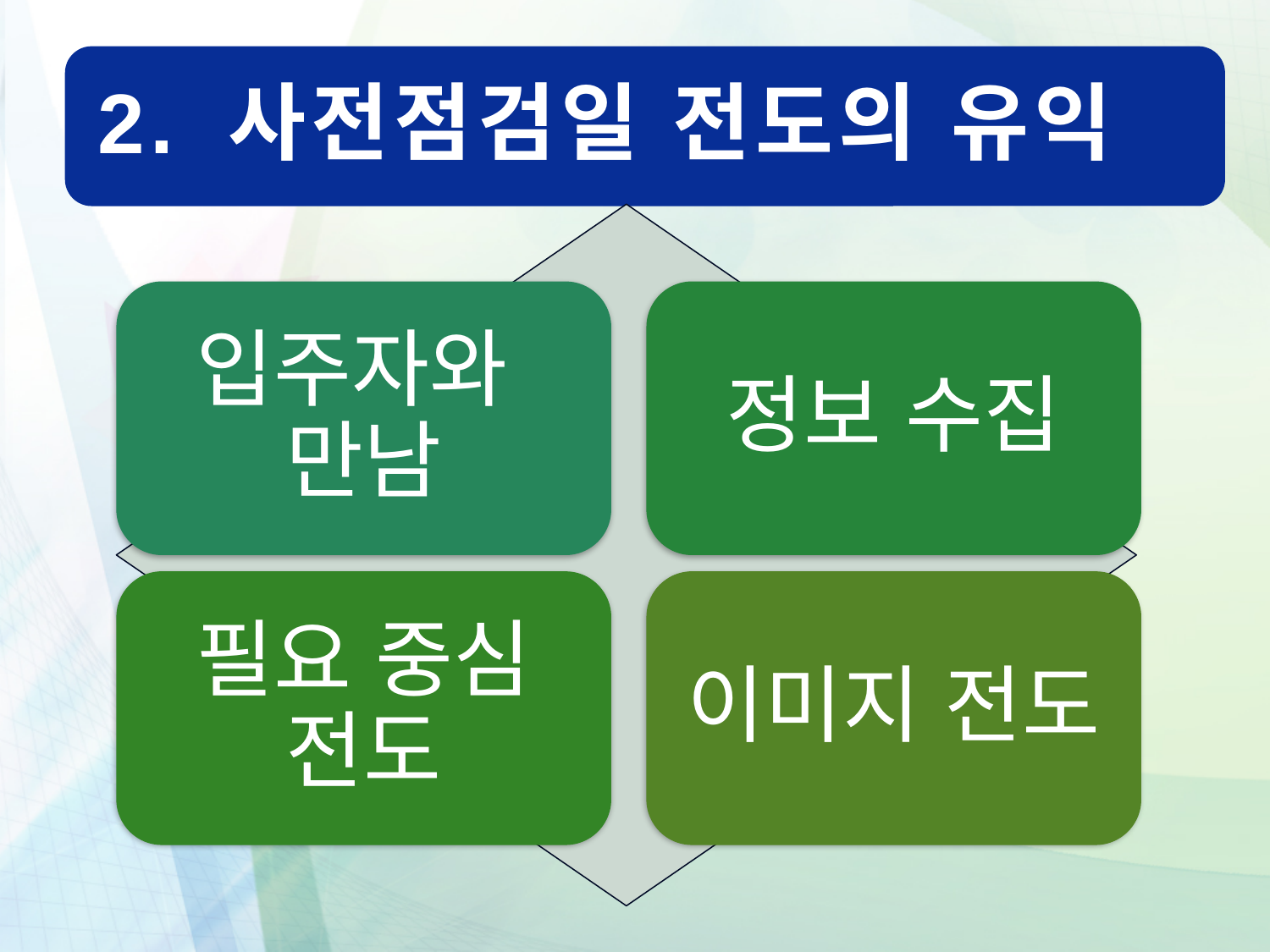

2. 사전점검일 전도의 유익
입주자와
만남
정보 수집
필요 중심
전도
이미지 전도